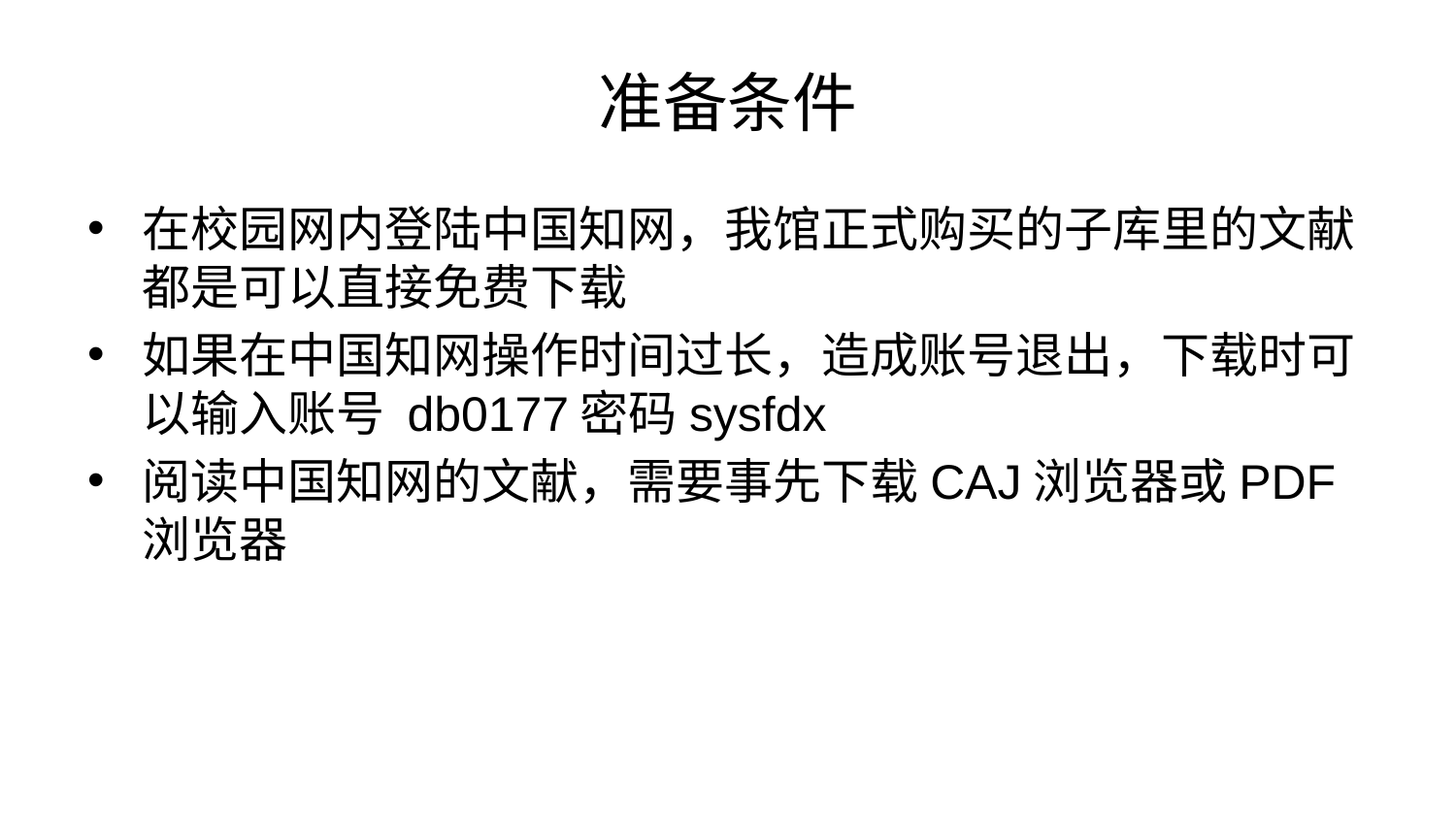

# 准备条件
在校园网内登陆中国知网，我馆正式购买的子库里的文献都是可以直接免费下载
如果在中国知网操作时间过长，造成账号退出，下载时可以输入账号 db0177密码sysfdx
阅读中国知网的文献，需要事先下载CAJ浏览器或PDF浏览器